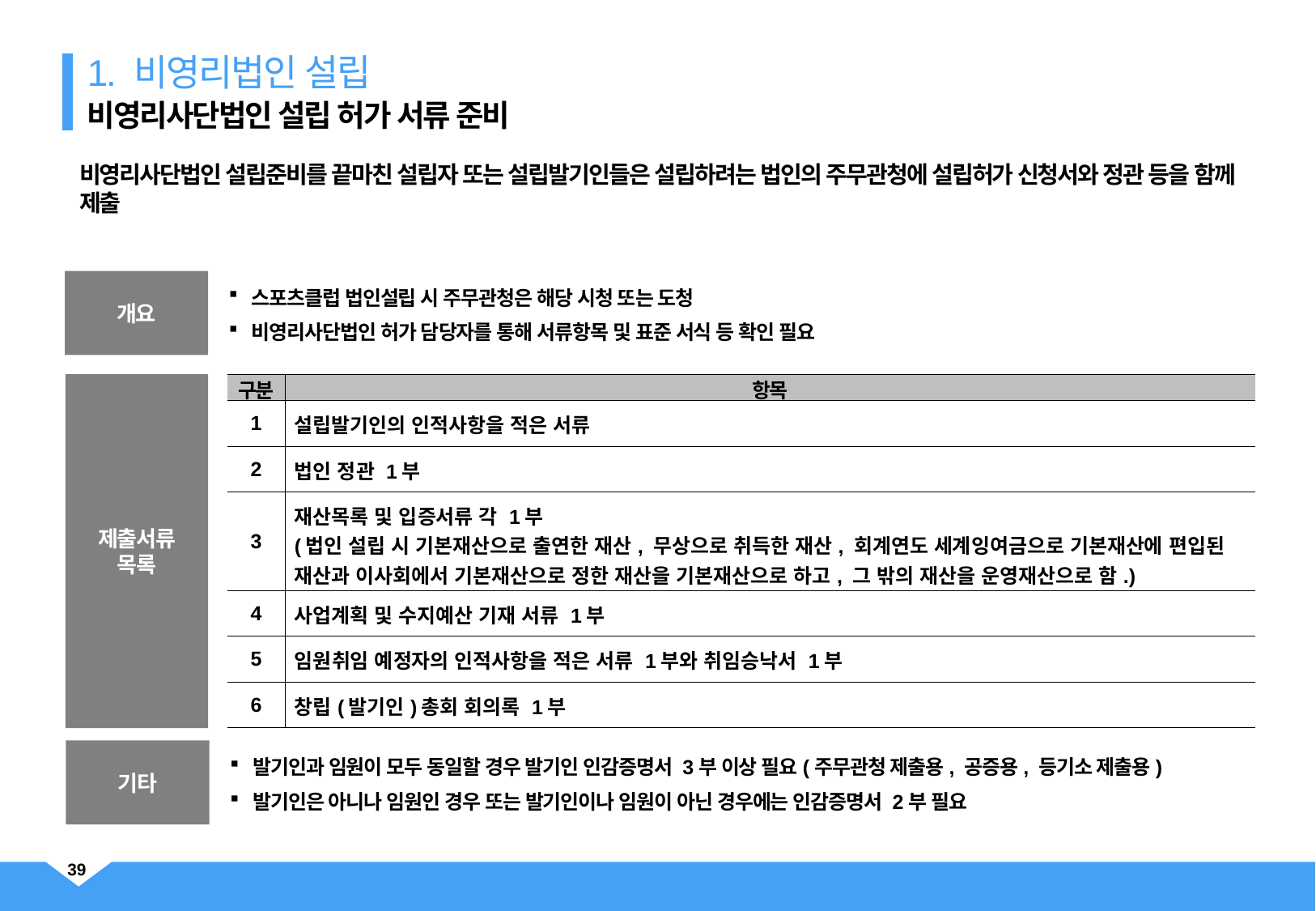

1. 비영리법인 설립
비영리사단법인 설립 허가 서류 준비
비영리사단법인 설립준비를 끝마친 설립자 또는 설립발기인들은 설립하려는 법인의 주무관청에 설립허가 신청서와 정관 등을 함께 제출
개요
스포츠클럽 법인설립 시 주무관청은 해당 시청 또는 도청
비영리사단법인 허가 담당자를 통해 서류항목 및 표준 서식 등 확인 필요
제출서류
목록
| 구분 | 항목 |
| --- | --- |
| 1 | 설립발기인의 인적사항을 적은 서류 |
| 2 | 법인 정관 1부 |
| 3 | 재산목록 및 입증서류 각 1부 (법인 설립 시 기본재산으로 출연한 재산, 무상으로 취득한 재산, 회계연도 세계잉여금으로 기본재산에 편입된 재산과 이사회에서 기본재산으로 정한 재산을 기본재산으로 하고, 그 밖의 재산을 운영재산으로 함.) |
| 4 | 사업계획 및 수지예산 기재 서류 1부 |
| 5 | 임원취임 예정자의 인적사항을 적은 서류 1부와 취임승낙서 1부 |
| 6 | 창립(발기인)총회 회의록 1부 |
기타
발기인과 임원이 모두 동일할 경우 발기인 인감증명서 3부 이상 필요(주무관청 제출용, 공증용, 등기소 제출용)
발기인은 아니나 임원인 경우 또는 발기인이나 임원이 아닌 경우에는 인감증명서 2부 필요